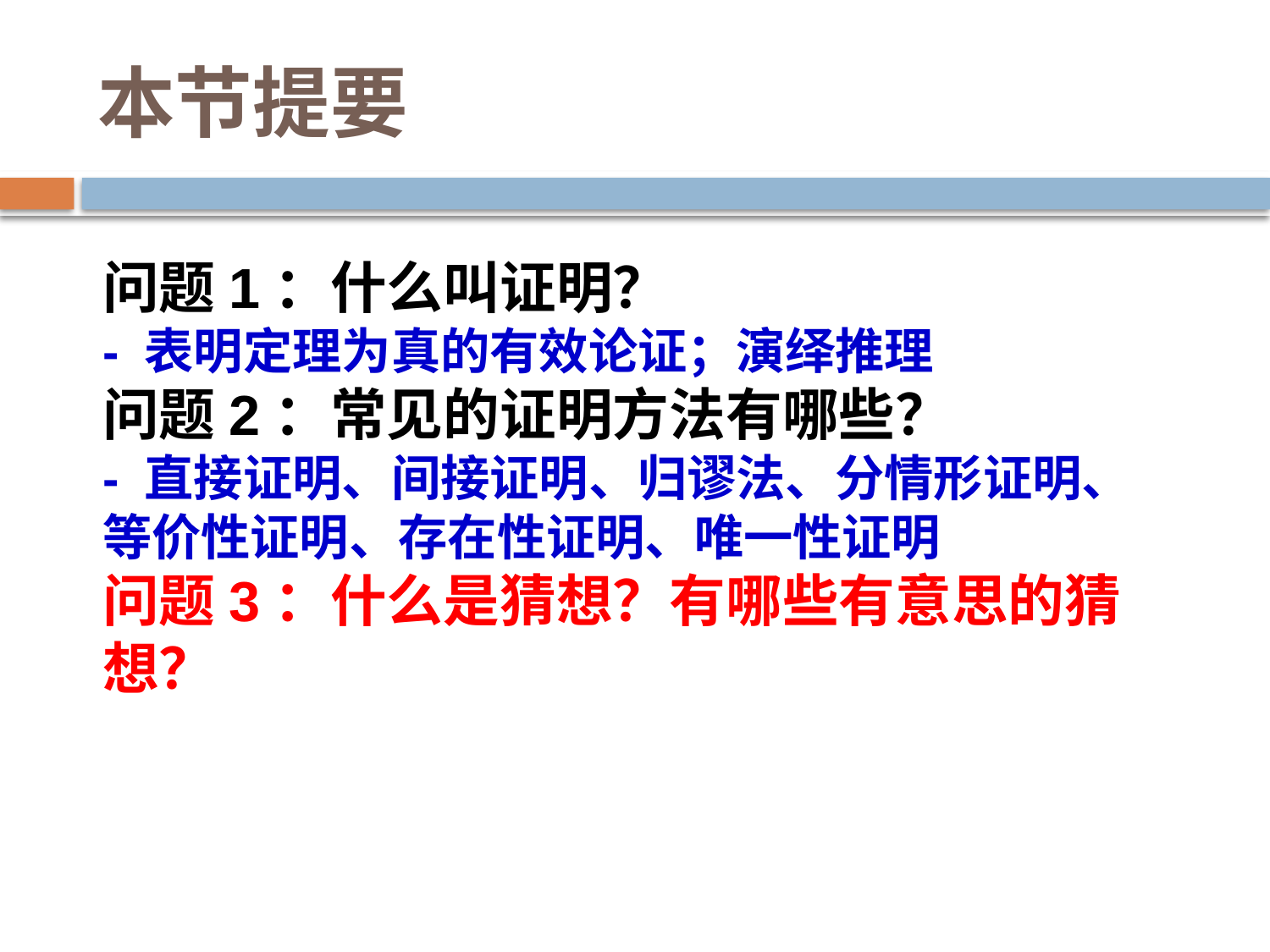

# 本节提要
问题1：什么叫证明？
- 表明定理为真的有效论证；演绎推理
问题2：常见的证明方法有哪些？
- 直接证明、间接证明、归谬法、分情形证明、等价性证明、存在性证明、唯一性证明
问题3：什么是猜想？有哪些有意思的猜想？